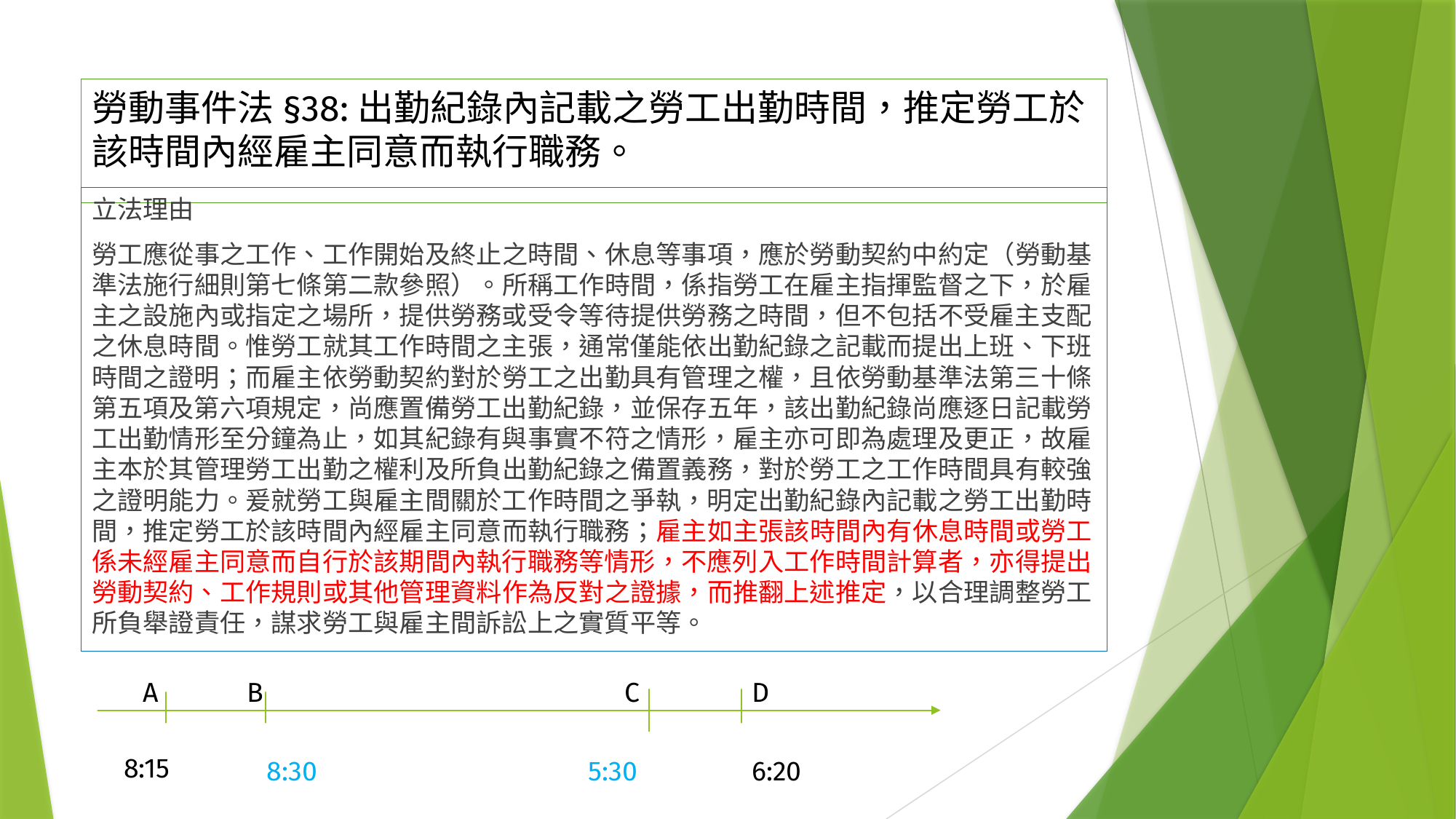

# 勞動事件法§38:出勤紀錄內記載之勞工出勤時間，推定勞工於該時間內經雇主同意而執行職務。
立法理由
勞工應從事之工作、工作開始及終止之時間、休息等事項，應於勞動契約中約定（勞動基準法施行細則第七條第二款參照）。所稱工作時間，係指勞工在雇主指揮監督之下，於雇主之設施內或指定之場所，提供勞務或受令等待提供勞務之時間，但不包括不受雇主支配之休息時間。惟勞工就其工作時間之主張，通常僅能依出勤紀錄之記載而提出上班、下班時間之證明；而雇主依勞動契約對於勞工之出勤具有管理之權，且依勞動基準法第三十條第五項及第六項規定，尚應置備勞工出勤紀錄，並保存五年，該出勤紀錄尚應逐日記載勞工出勤情形至分鐘為止，如其紀錄有與事實不符之情形，雇主亦可即為處理及更正，故雇主本於其管理勞工出勤之權利及所負出勤紀錄之備置義務，對於勞工之工作時間具有較強之證明能力。爰就勞工與雇主間關於工作時間之爭執，明定出勤紀錄內記載之勞工出勤時間，推定勞工於該時間內經雇主同意而執行職務；雇主如主張該時間內有休息時間或勞工係未經雇主同意而自行於該期間內執行職務等情形，不應列入工作時間計算者，亦得提出勞動契約、工作規則或其他管理資料作為反對之證據，而推翻上述推定，以合理調整勞工所負舉證責任，謀求勞工與雇主間訴訟上之實質平等。
A
B
C
D
8:15
8:30
5:30
6:20